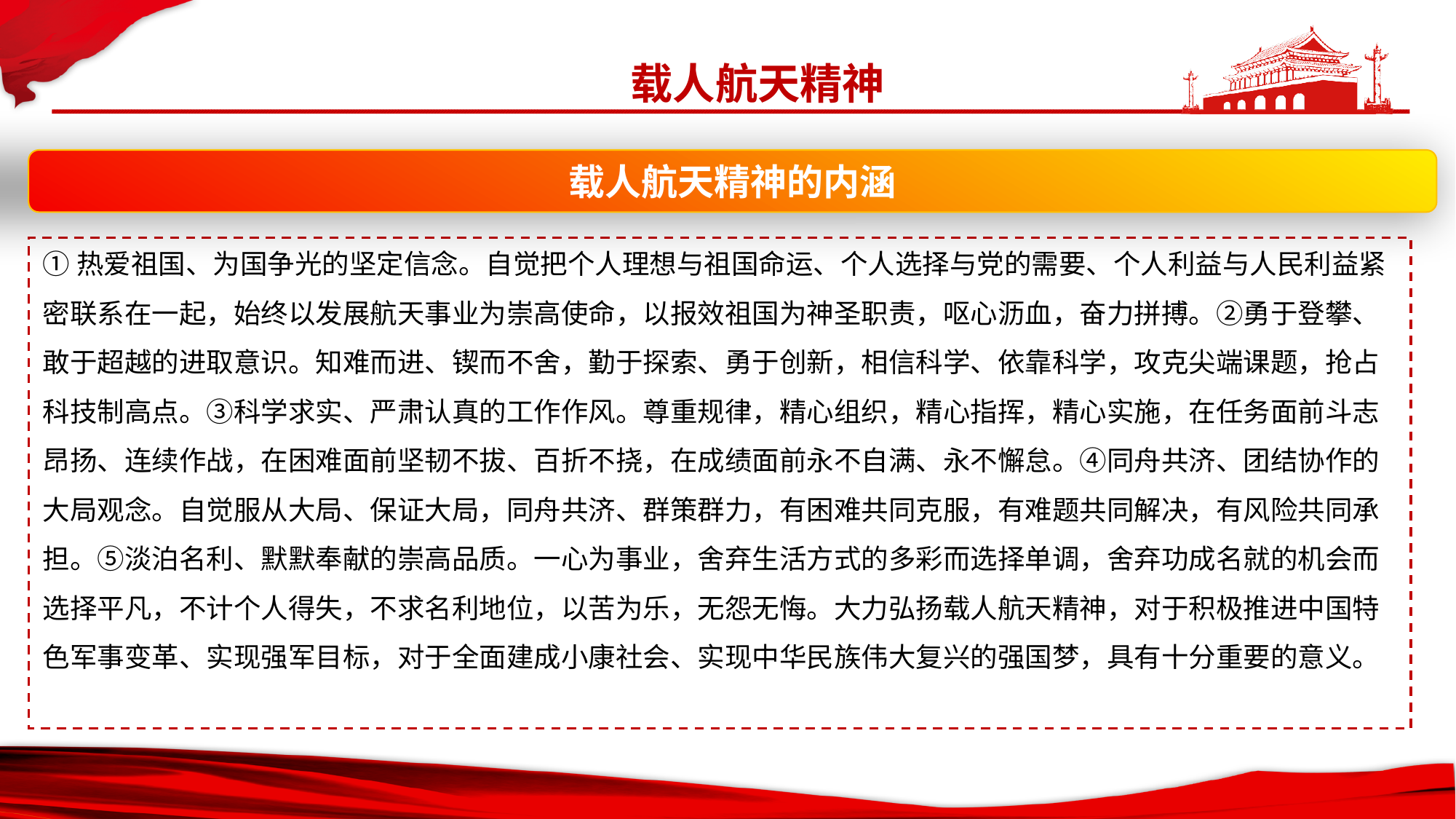

载人航天精神
载人航天精神的内涵
①热爱祖国、为国争光的坚定信念。自觉把个人理想与祖国命运、个人选择与党的需要、个人利益与人民利益紧密联系在一起，始终以发展航天事业为崇高使命，以报效祖国为神圣职责，呕心沥血，奋力拼搏。②勇于登攀、敢于超越的进取意识。知难而进、锲而不舍，勤于探索、勇于创新，相信科学、依靠科学，攻克尖端课题，抢占科技制高点。③科学求实、严肃认真的工作作风。尊重规律，精心组织，精心指挥，精心实施，在任务面前斗志昂扬、连续作战，在困难面前坚韧不拔、百折不挠，在成绩面前永不自满、永不懈怠。④同舟共济、团结协作的大局观念。自觉服从大局、保证大局，同舟共济、群策群力，有困难共同克服，有难题共同解决，有风险共同承担。⑤淡泊名利、默默奉献的崇高品质。一心为事业，舍弃生活方式的多彩而选择单调，舍弃功成名就的机会而选择平凡，不计个人得失，不求名利地位，以苦为乐，无怨无悔。大力弘扬载人航天精神，对于积极推进中国特色军事变革、实现强军目标，对于全面建成小康社会、实现中华民族伟大复兴的强国梦，具有十分重要的意义。